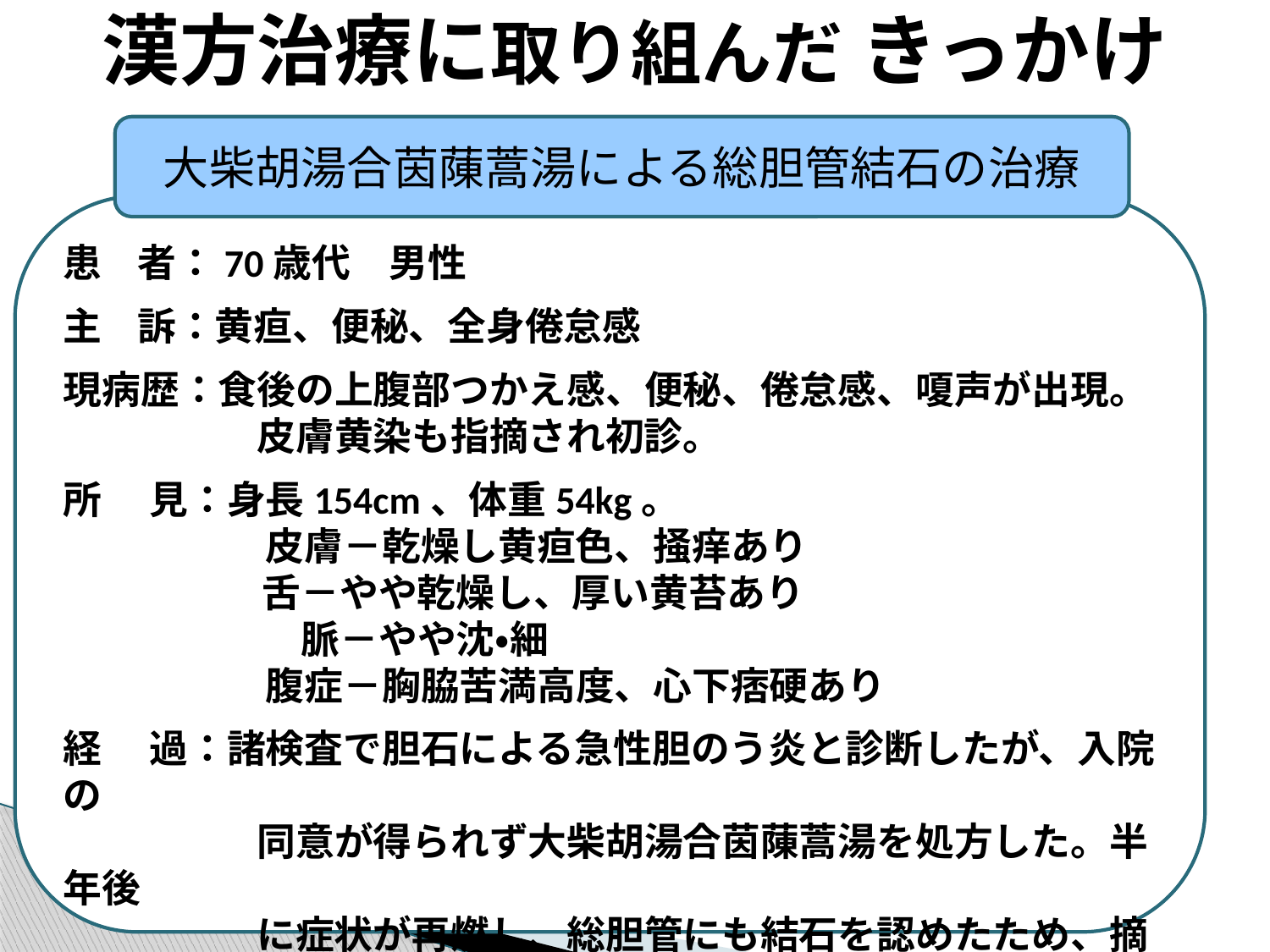

# 漢方治療に取り組んだ きっかけ
大柴胡湯合茵蔯蒿湯による総胆管結石の治療
患    者：70歳代　男性

主    訴：黄疸、便秘、全身倦怠感

現病歴：食後の上腹部つかえ感、便秘、倦怠感、嗄声が出現。
　　　　　皮膚黄染も指摘され初診。

所　 見：身長154cm、体重54kg。
　　　　　 皮膚－乾燥し黄疸色、掻痒あり
                　 舌－やや乾燥し、厚い黄苔あり
　　　　　     脈－やや沈・細
　　　　　 腹症－胸脇苦満高度、心下痞硬あり

経　 過：諸検査で胆石による急性胆のう炎と診断したが、入院の
　　　　　同意が得られず大柴胡湯合茵蔯蒿湯を処方した。半年後
　　　　　に症状が再燃し、総胆管にも結石を認めたため、摘除術
　　　　　の準備をしていたところ、自然に排石され症状も改善した。